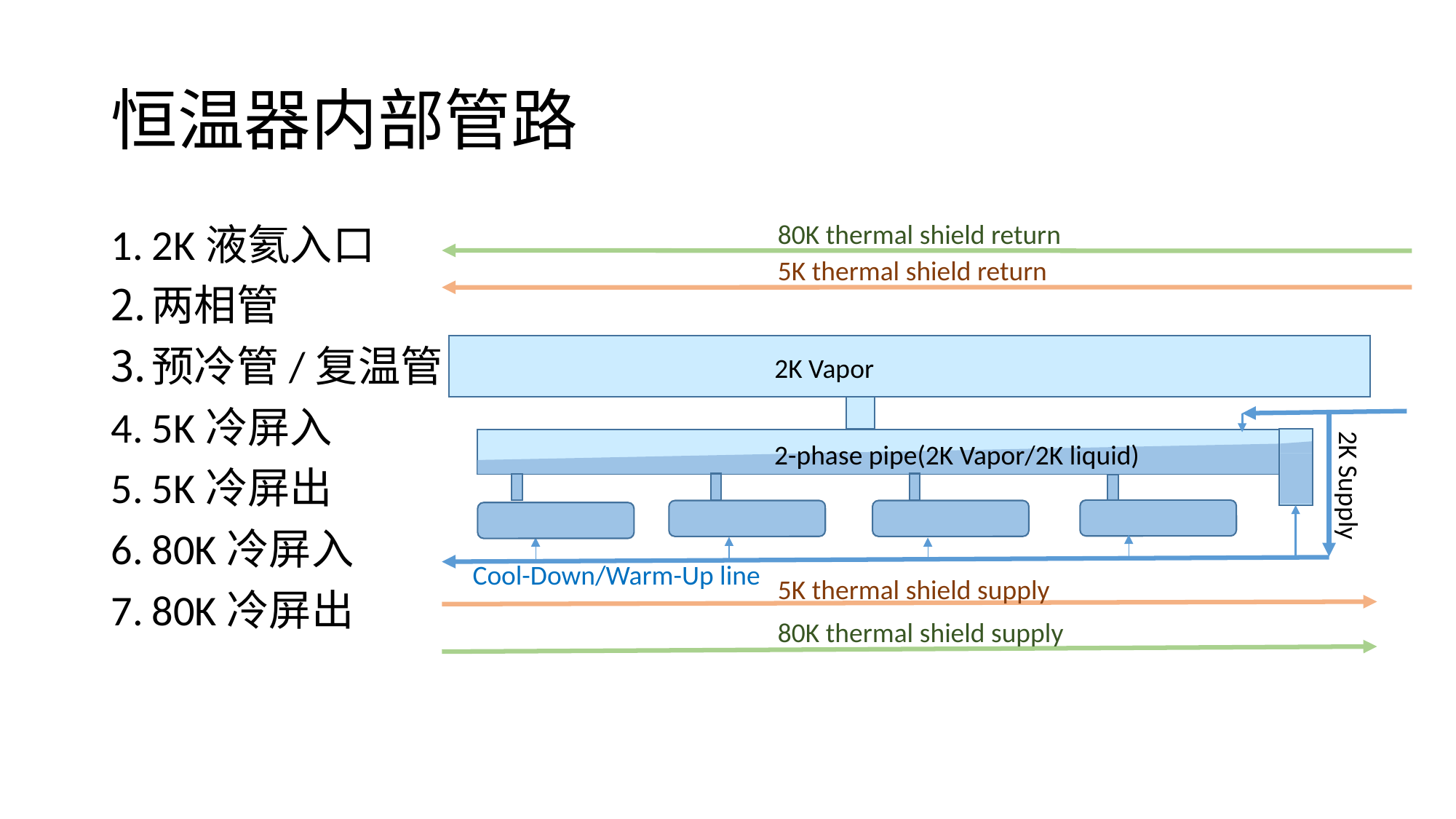

# 恒温器内部管路
80K thermal shield return
2K液氦入口
两相管
预冷管/复温管
5K冷屏入
5K冷屏出
80K冷屏入
80K冷屏出

5K thermal shield return

2K Vapor

2-phase pipe(2K Vapor/2K liquid)

Cool-Down/Warm-Up line
5K thermal shield supply
2K Supply
80K thermal shield supply